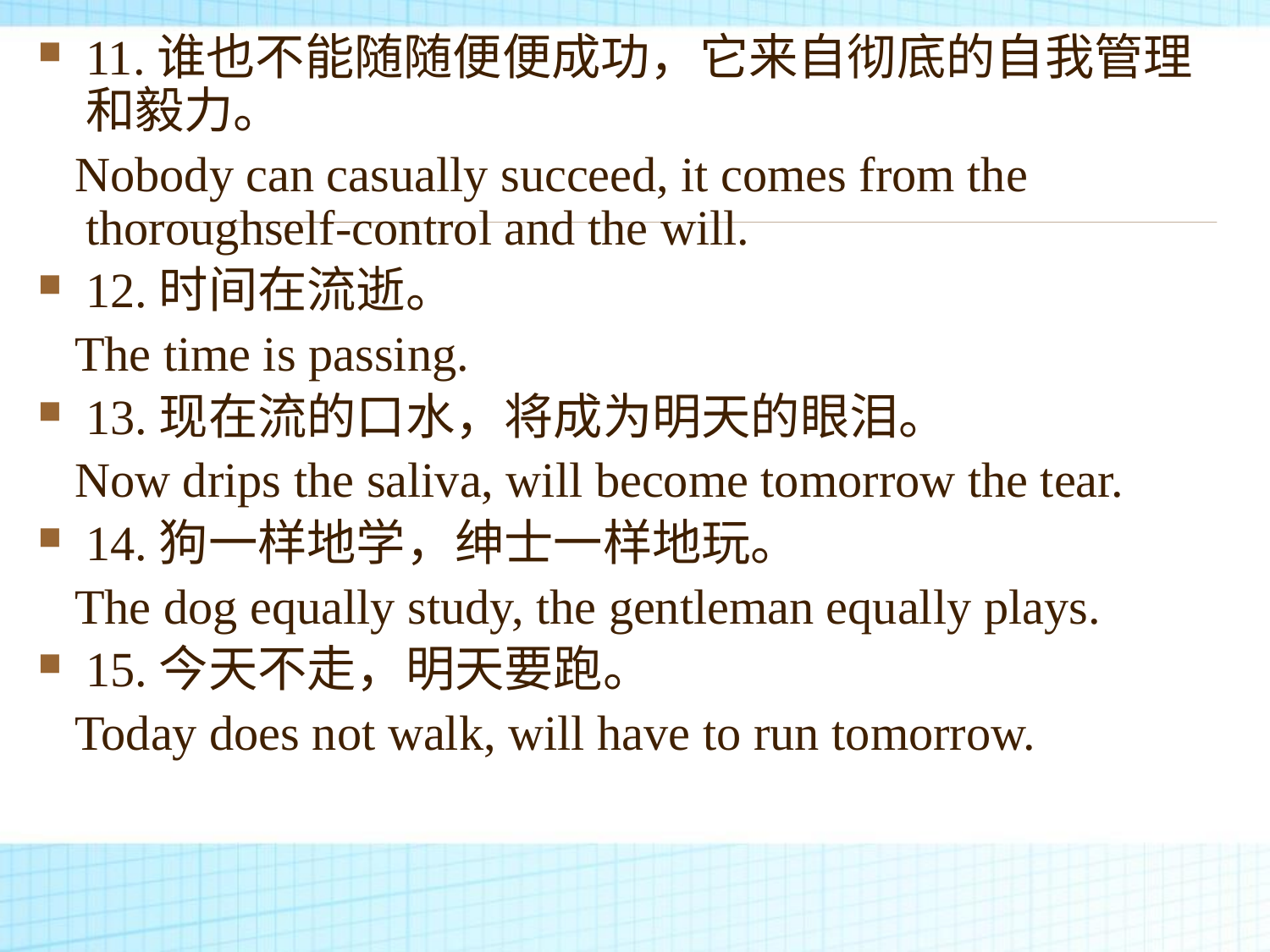

11.谁也不能随随便便成功，它来自彻底的自我管理和毅力。
   Nobody can casually succeed, it comes from the thoroughself-control and the will.
12.时间在流逝。
   The time is passing.
13.现在流的口水，将成为明天的眼泪。
   Now drips the saliva, will become tomorrow the tear.
14.狗一样地学，绅士一样地玩。
   The dog equally study, the gentleman equally plays.
15.今天不走，明天要跑。
   Today does not walk, will have to run tomorrow.